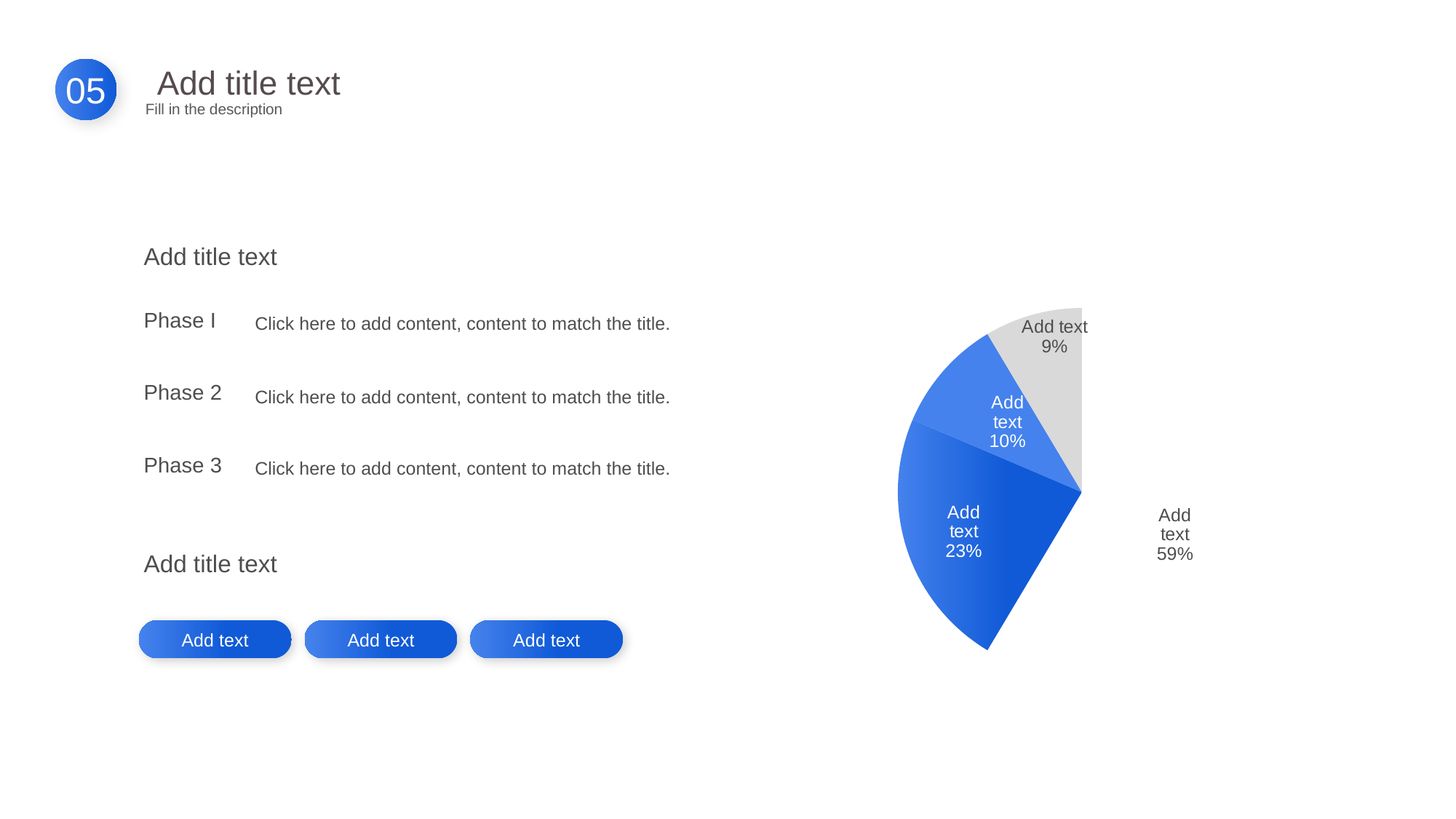

Add title text
Fill in the description
05

### Chart

| Category | 列1 |
|---|---|
| 平台建设 | 8.2 |
| 产品研发 | 3.2 |
| 推广运营 | 1.4 |
| 市场拓展 | 1.2 |
Add title text
Click here to add content, content to match the title.
Phase I
Phase 2
Click here to add content, content to match the title.
Click here to add content, content to match the title.
Phase 3
Add title text
Add text
Add text
Add text